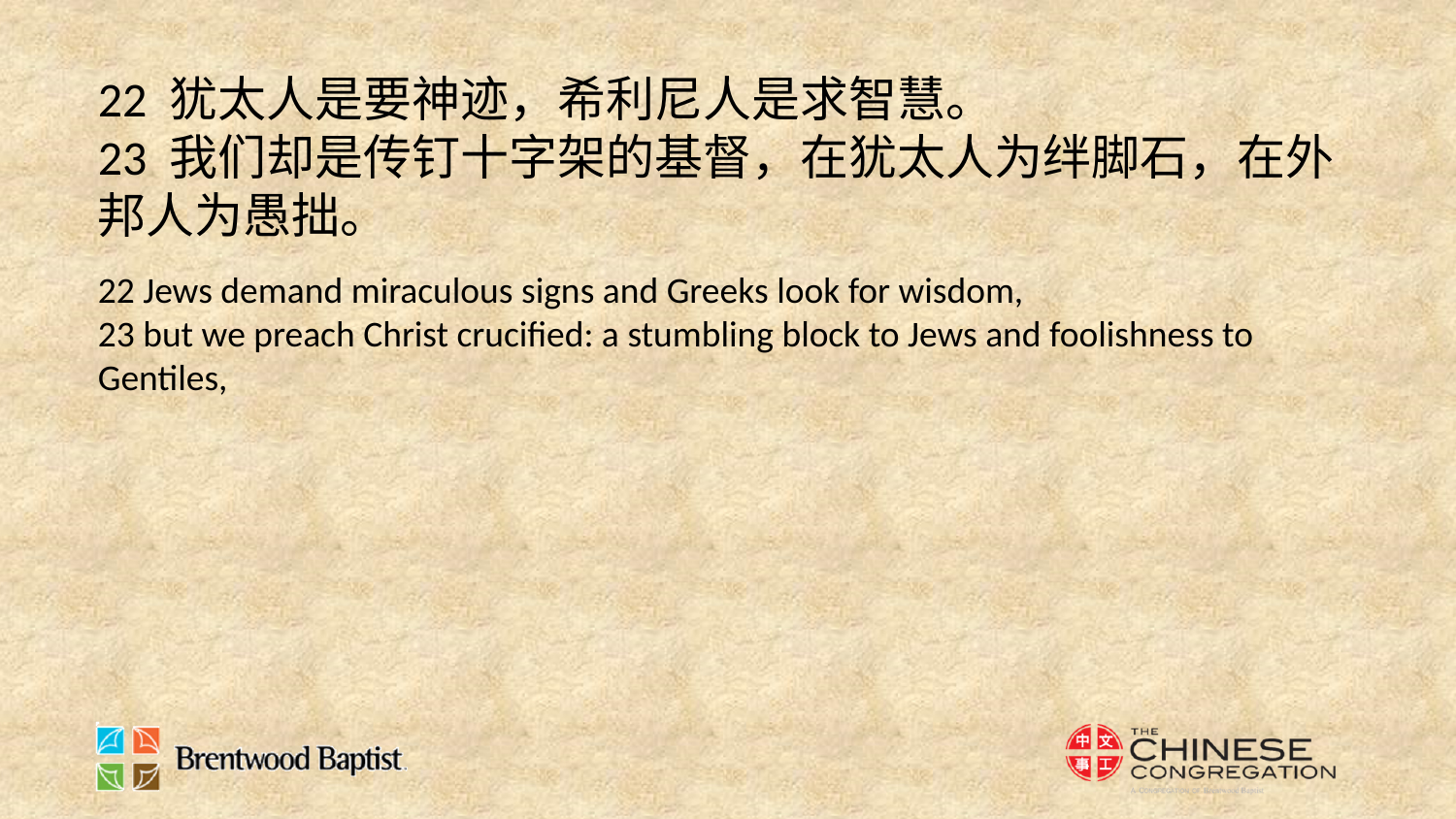

22 犹太人是要神迹，希利尼人是求智慧。
23 我们却是传钉十字架的基督，在犹太人为绊脚石，在外邦人为愚拙。

22 Jews demand miraculous signs and Greeks look for wisdom,
23 but we preach Christ crucified: a stumbling block to Jews and foolishness to Gentiles,